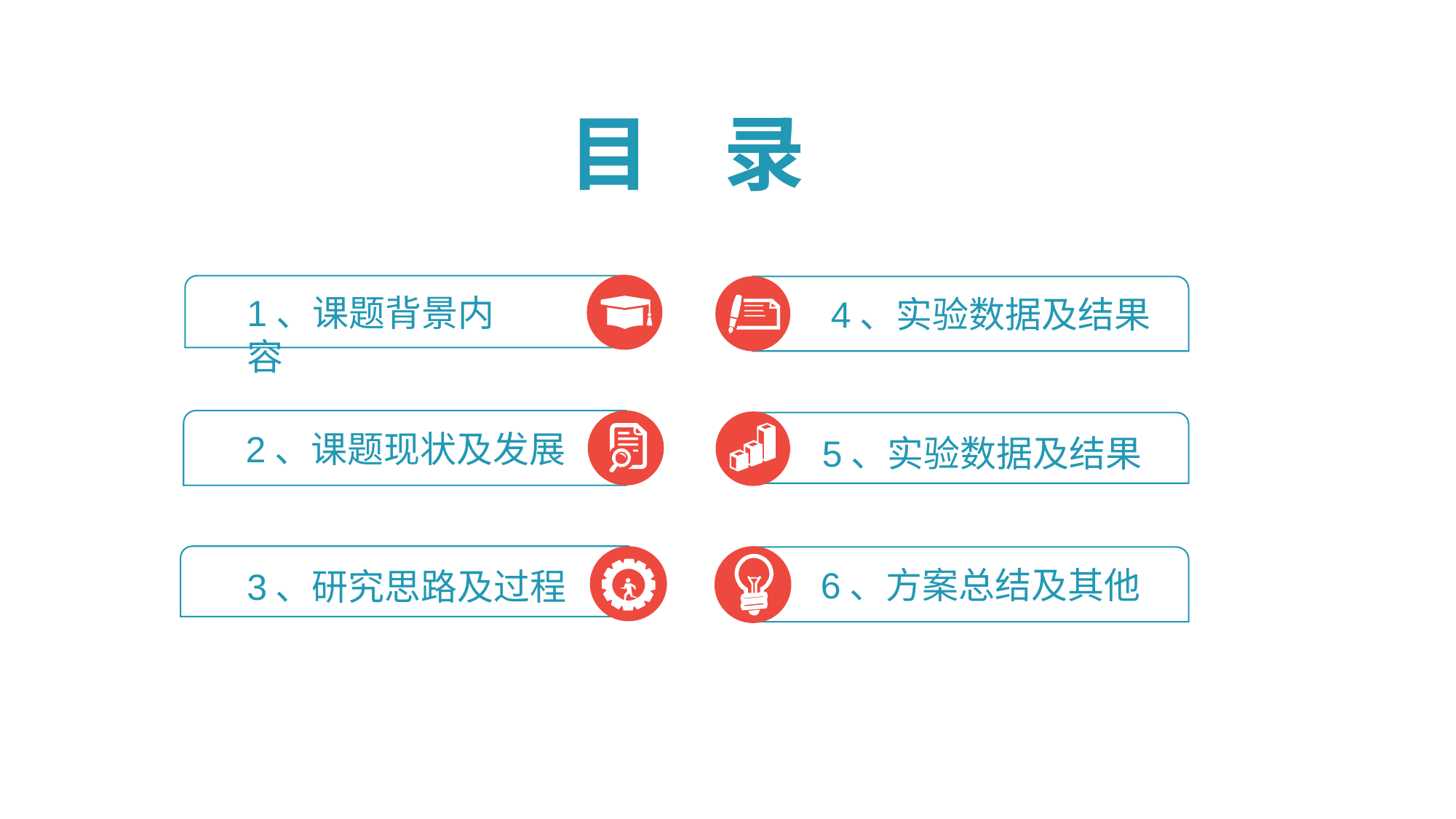

目   录

1、课题背景内容

2、课题现状及发展

3、研究思路及过程

4、实验数据及结果

5、实验数据及结果

6、方案总结及其他